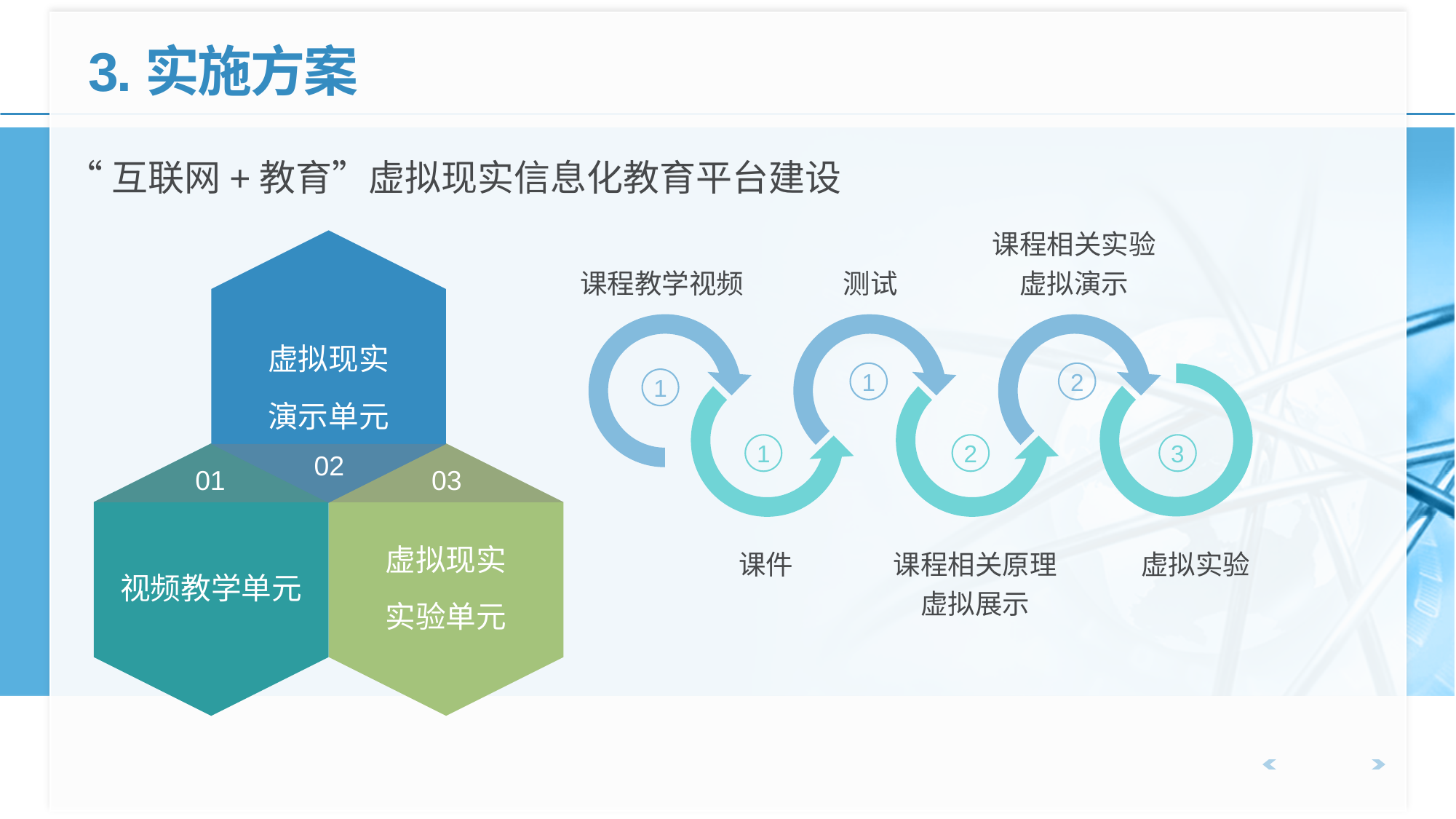

3.实施方案
“互联网+教育”虚拟现实信息化教育平台建设
课程教学视频
测试
课程相关实验
虚拟演示
虚拟现实
演示单元

1
2

1

1
2
3
视频教学单元
01
02
虚拟现实
实验单元
03
课件
课程相关原理
虚拟展示
虚拟实验